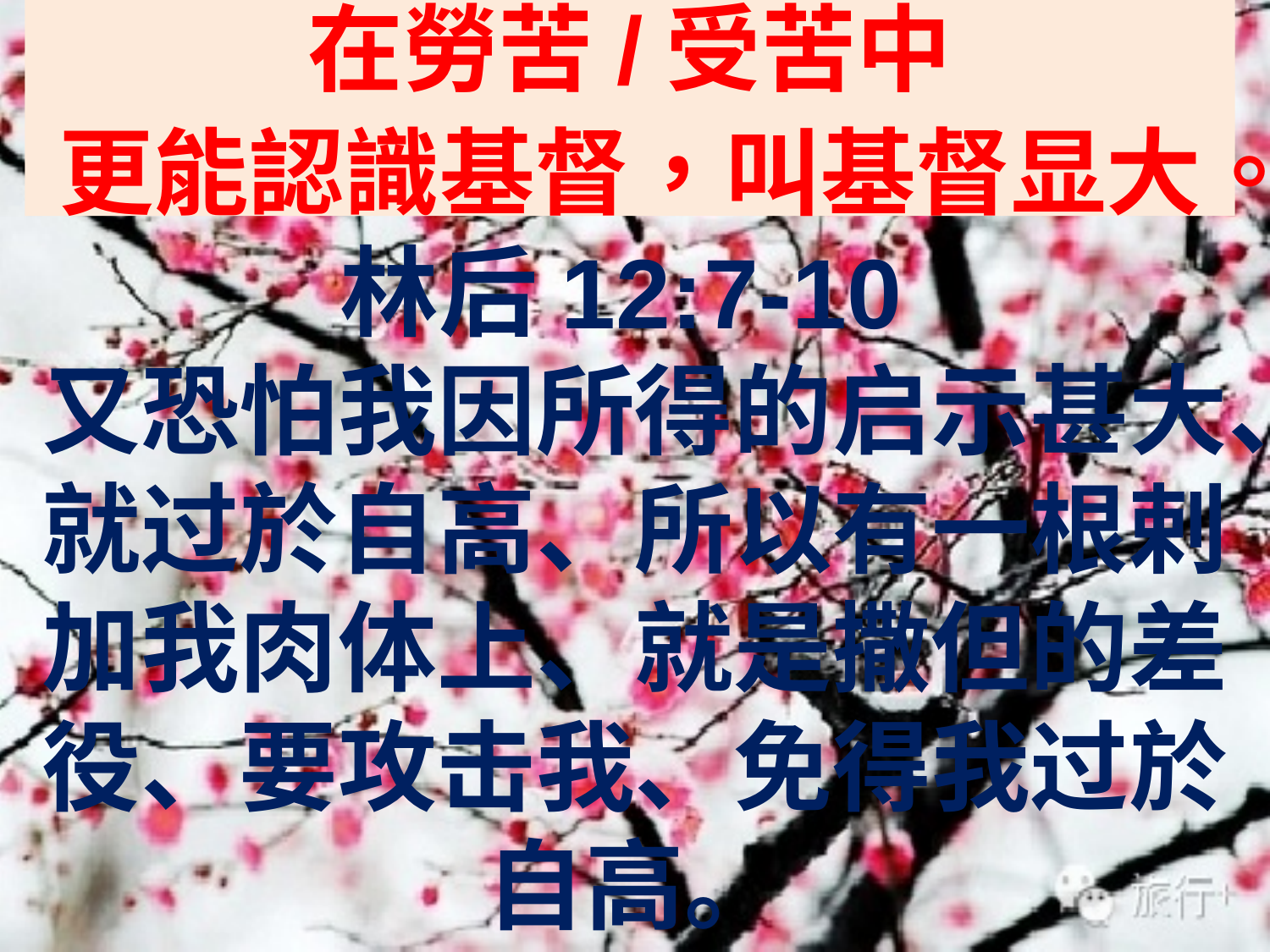

在勞苦/受苦中
更能認識基督，叫基督显大。
林后12:7-10
又恐怕我因所得的启示甚大、就过於自高、所以有一根剌加我肉体上、就是撒但的差役、要攻击我、免得我过於自高。